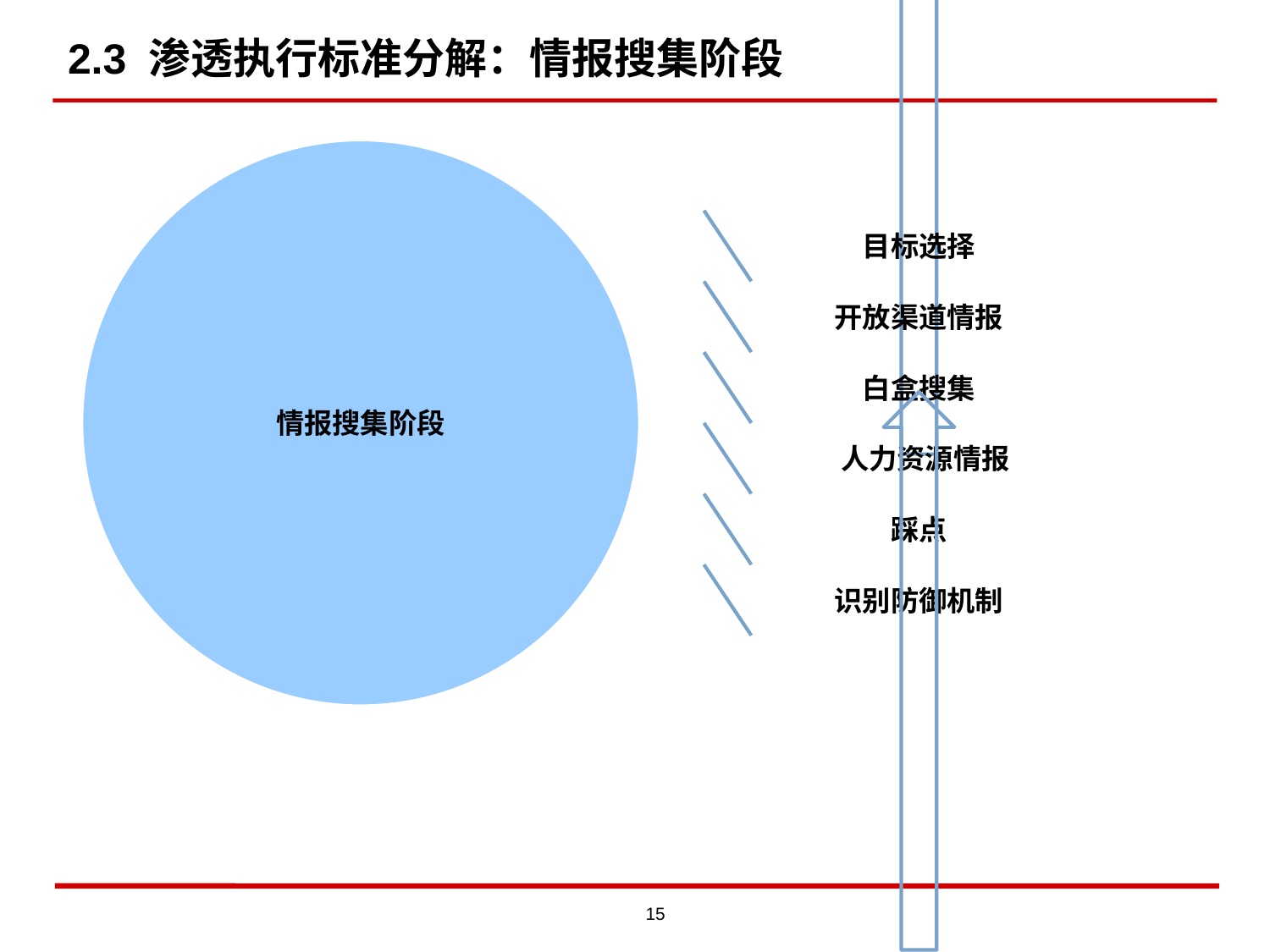

# 2.3 渗透执行标准分解：情报搜集阶段
情报搜集阶段
目标选择
开放渠道情报
白盒搜集
 人力资源情报
踩点
识别防御机制